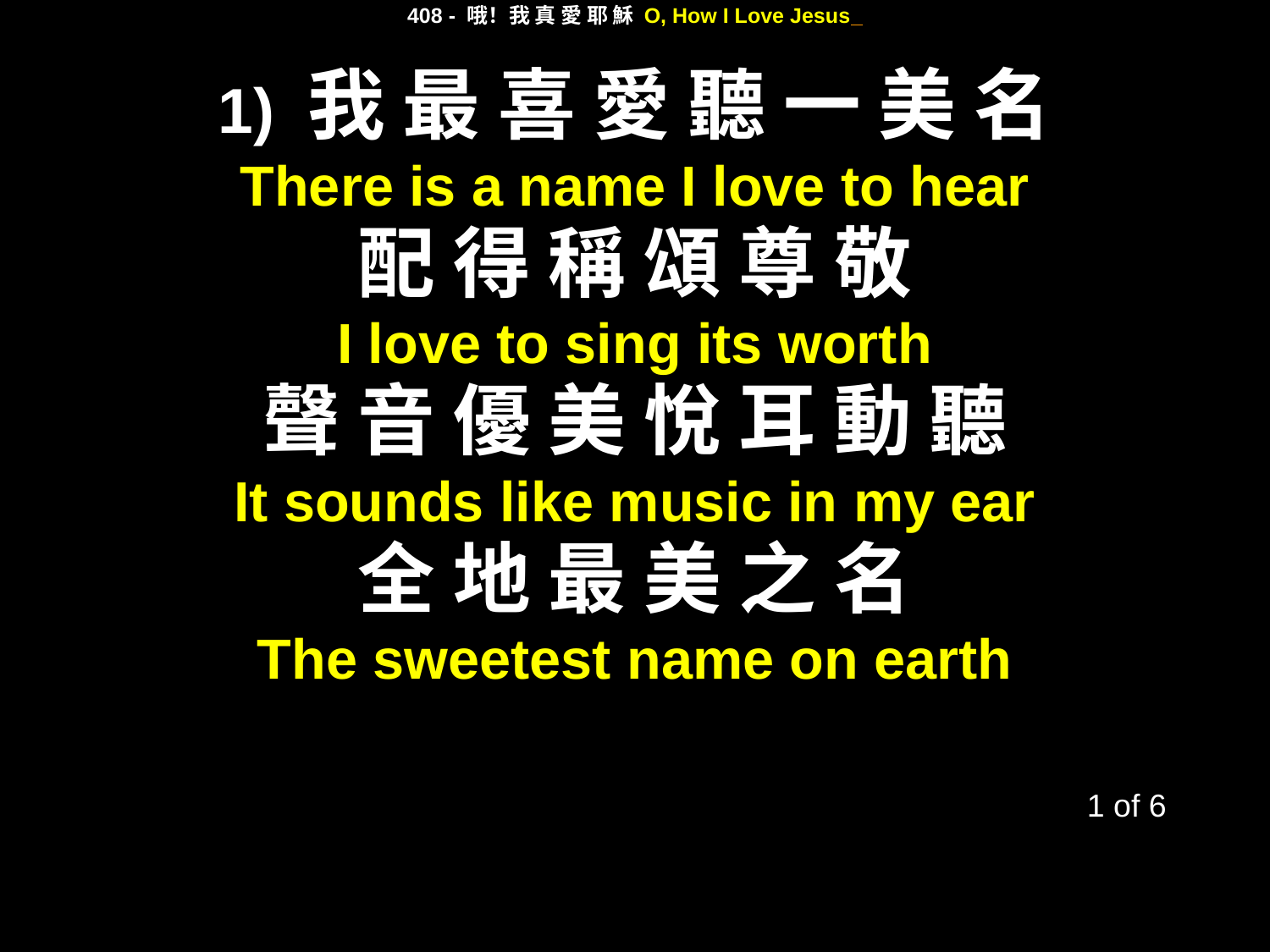

408 - 哦！我 真 愛 耶 穌 O, How I Love Jesus

1) 我 最 喜 愛 聽 一 美 名
There is a name I love to hear
配 得 稱 頌 尊 敬
I love to sing its worth
聲 音 優 美 悅 耳 動 聽
It sounds like music in my ear
全 地 最 美 之 名
The sweetest name on earth
1 of 6